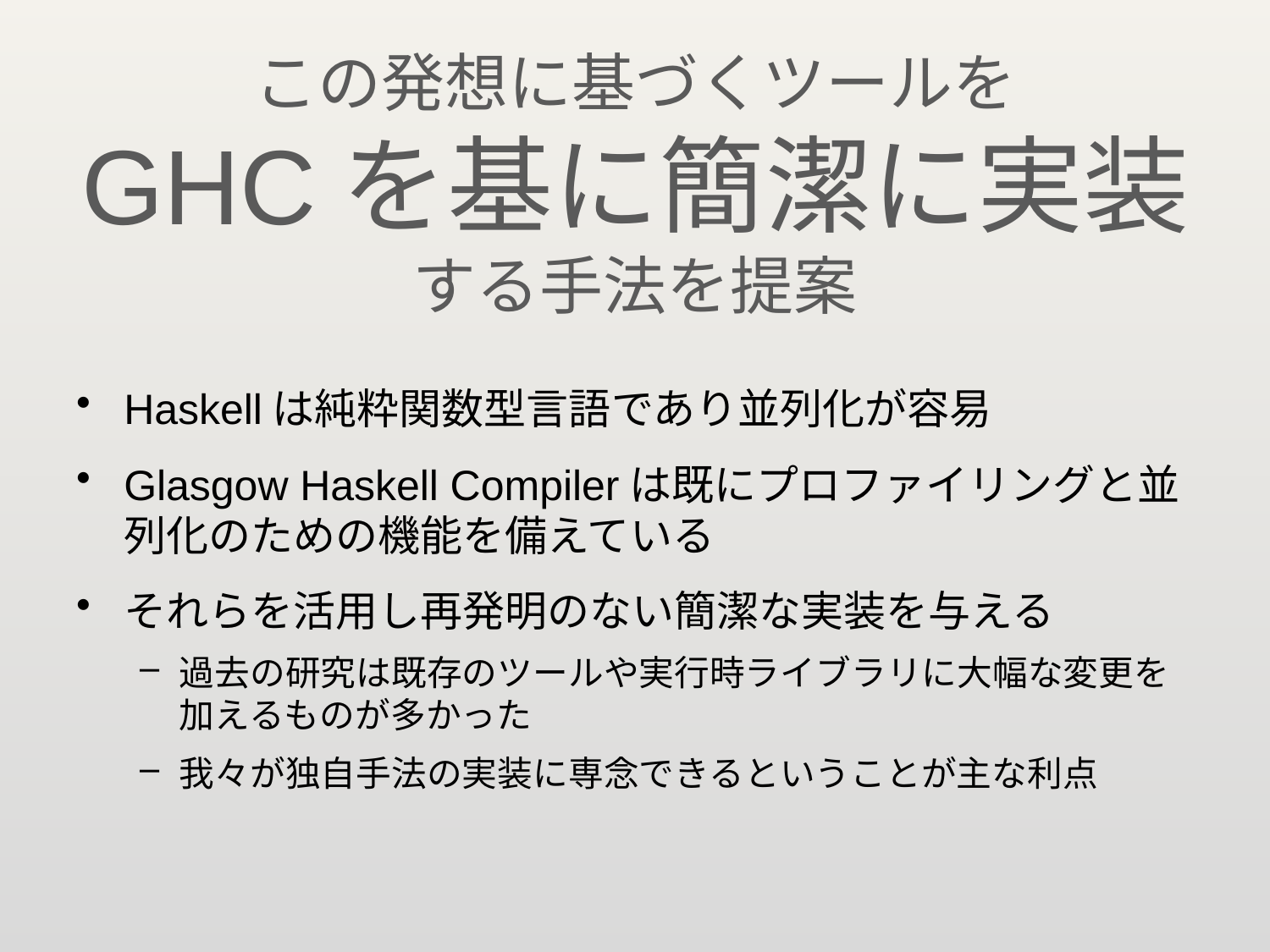

# この発想に基づくツールを GHCを基に簡潔に実装 する手法を提案
Haskellは純粋関数型言語であり並列化が容易
Glasgow Haskell Compilerは既にプロファイリングと並列化のための機能を備えている
それらを活用し再発明のない簡潔な実装を与える
過去の研究は既存のツールや実行時ライブラリに大幅な変更を加えるものが多かった
我々が独自手法の実装に専念できるということが主な利点